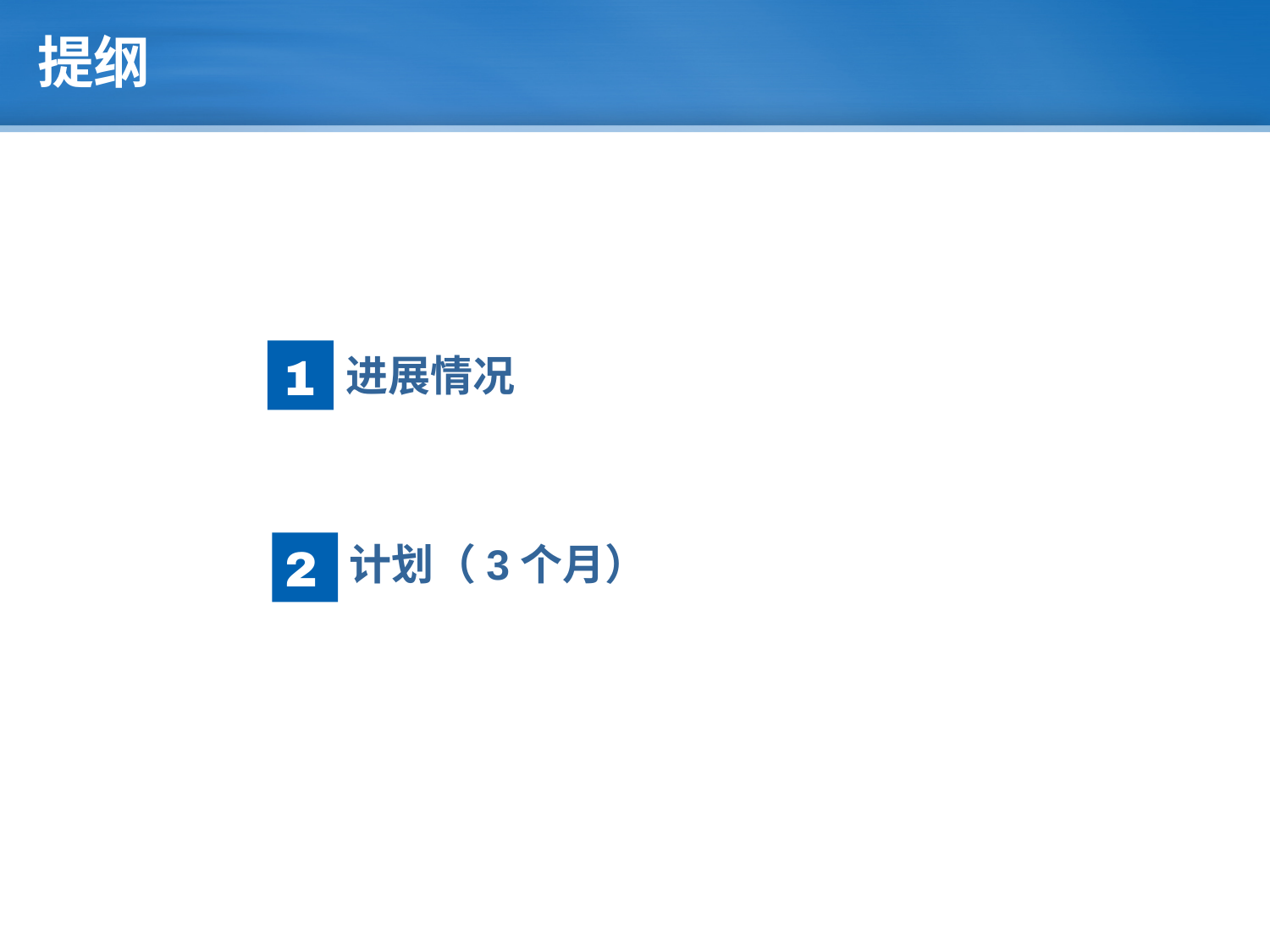

提纲
1

2
4
5
6
进展情况
计划（3个月）
2